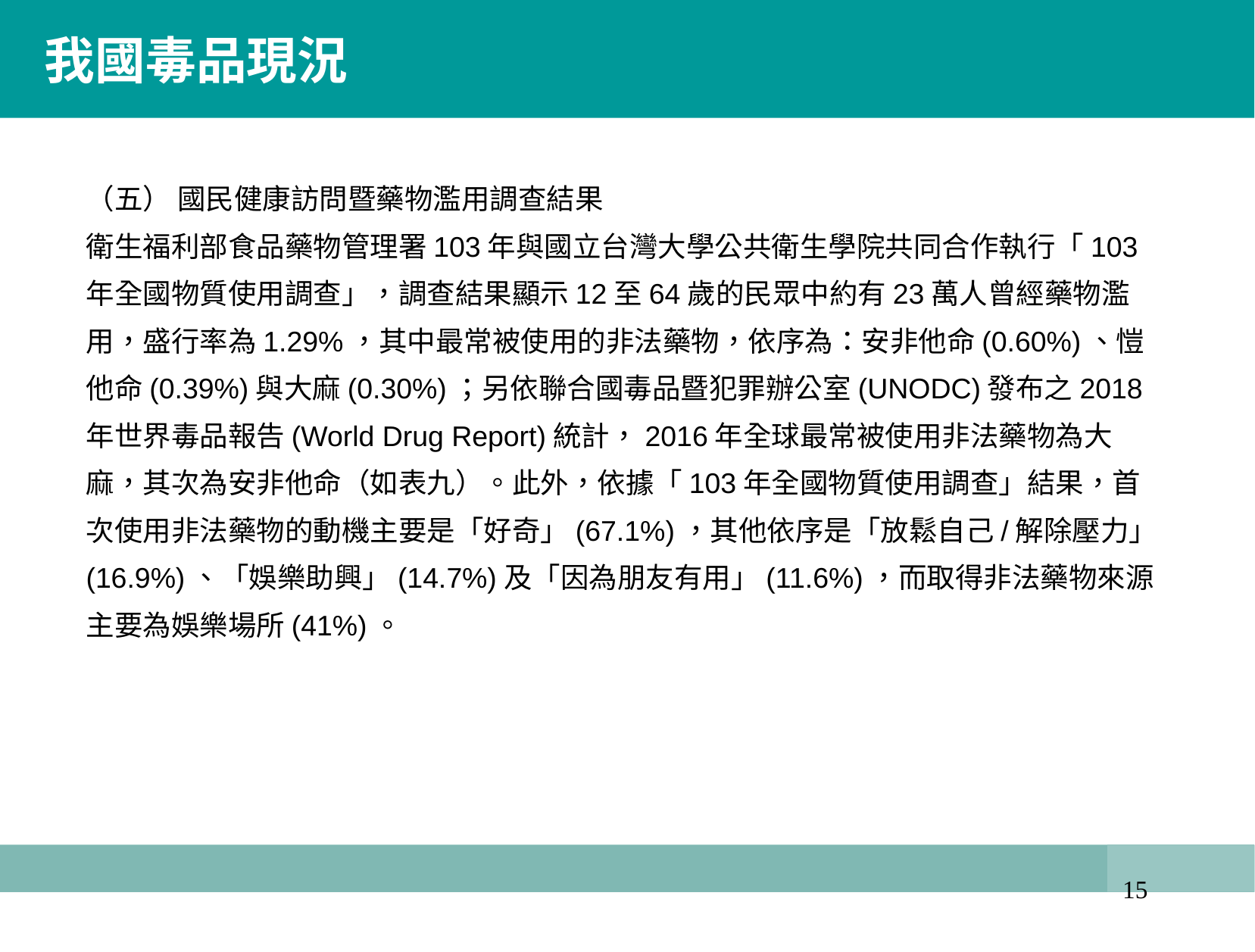

我國毒品現況
（五） 國民健康訪問暨藥物濫用調查結果
衛生福利部食品藥物管理署103年與國立台灣大學公共衛生學院共同合作執行「103年全國物質使用調查」，調查結果顯示12至64歲的民眾中約有23萬人曾經藥物濫用，盛行率為1.29%，其中最常被使用的非法藥物，依序為：安非他命(0.60%)、愷他命(0.39%)與大麻(0.30%)；另依聯合國毒品暨犯罪辦公室(UNODC)發布之2018年世界毒品報告(World Drug Report)統計，2016年全球最常被使用非法藥物為大麻，其次為安非他命（如表九）。此外，依據「103年全國物質使用調查」結果，首次使用非法藥物的動機主要是「好奇」(67.1%)，其他依序是「放鬆自己/解除壓力」(16.9%)、「娛樂助興」(14.7%)及「因為朋友有用」(11.6%)，而取得非法藥物來源主要為娛樂場所(41%)。
15